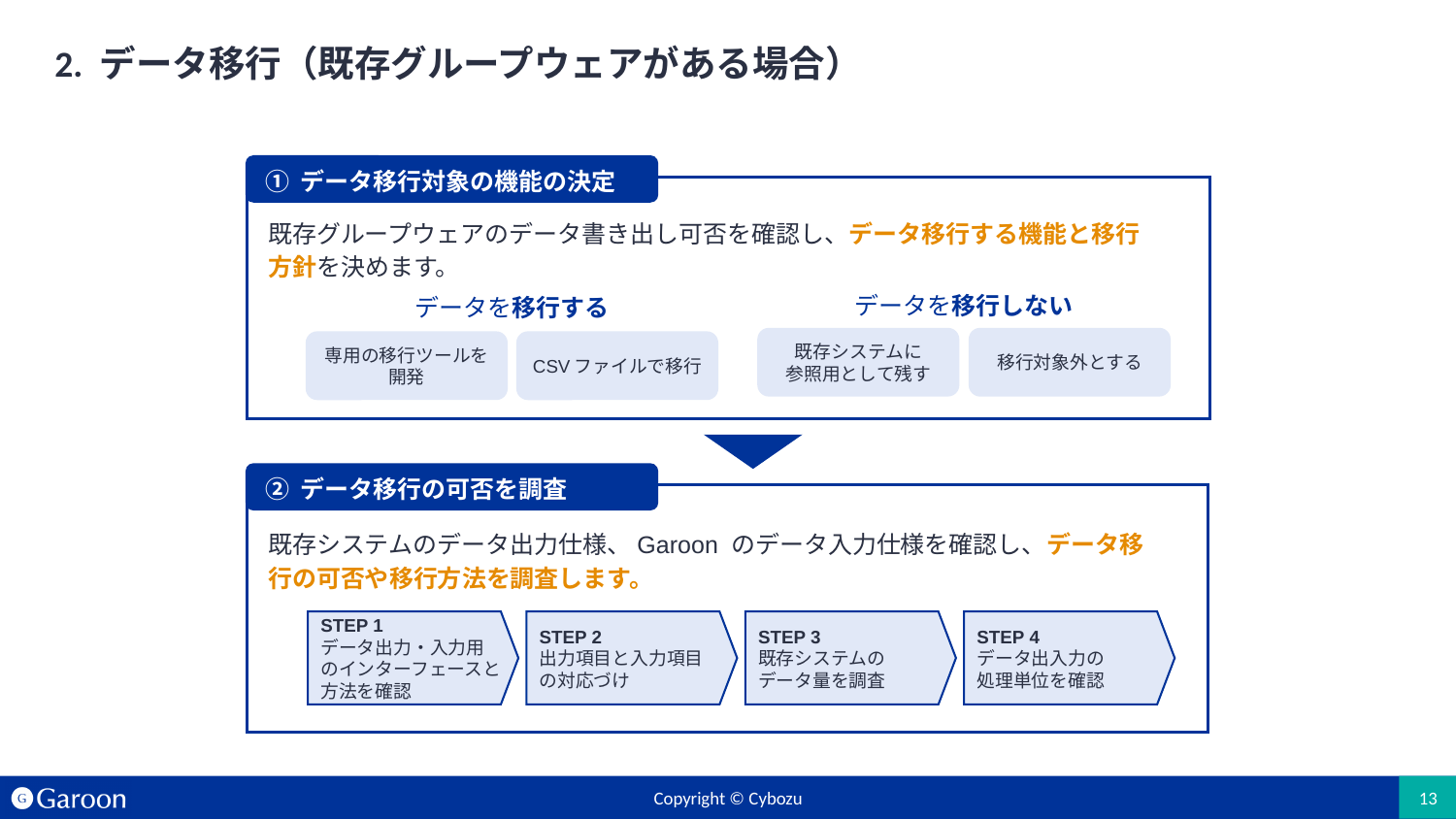

# 2. データ移行（既存グループウェアがある場合）
① データ移行対象の機能の決定

既存グループウェアのデータ書き出し可否を確認し、データ移行する機能と移行方針を決めます。
データを移行しない
既存システムに
参照用として残す
移行対象外とする
データを移行する
専用の移行ツールを開発
CSVファイルで移行

② データ移行の可否を調査

既存システムのデータ出力仕様、Garoon のデータ入力仕様を確認し、データ移行の可否や移行方法を調査します。
STEP 1
データ出力・入力用のインターフェースと方法を確認
STEP 2
出力項目と入力項目の対応づけ
STEP 3
既存システムの
データ量を調査
STEP 4
データ出入力の
処理単位を確認